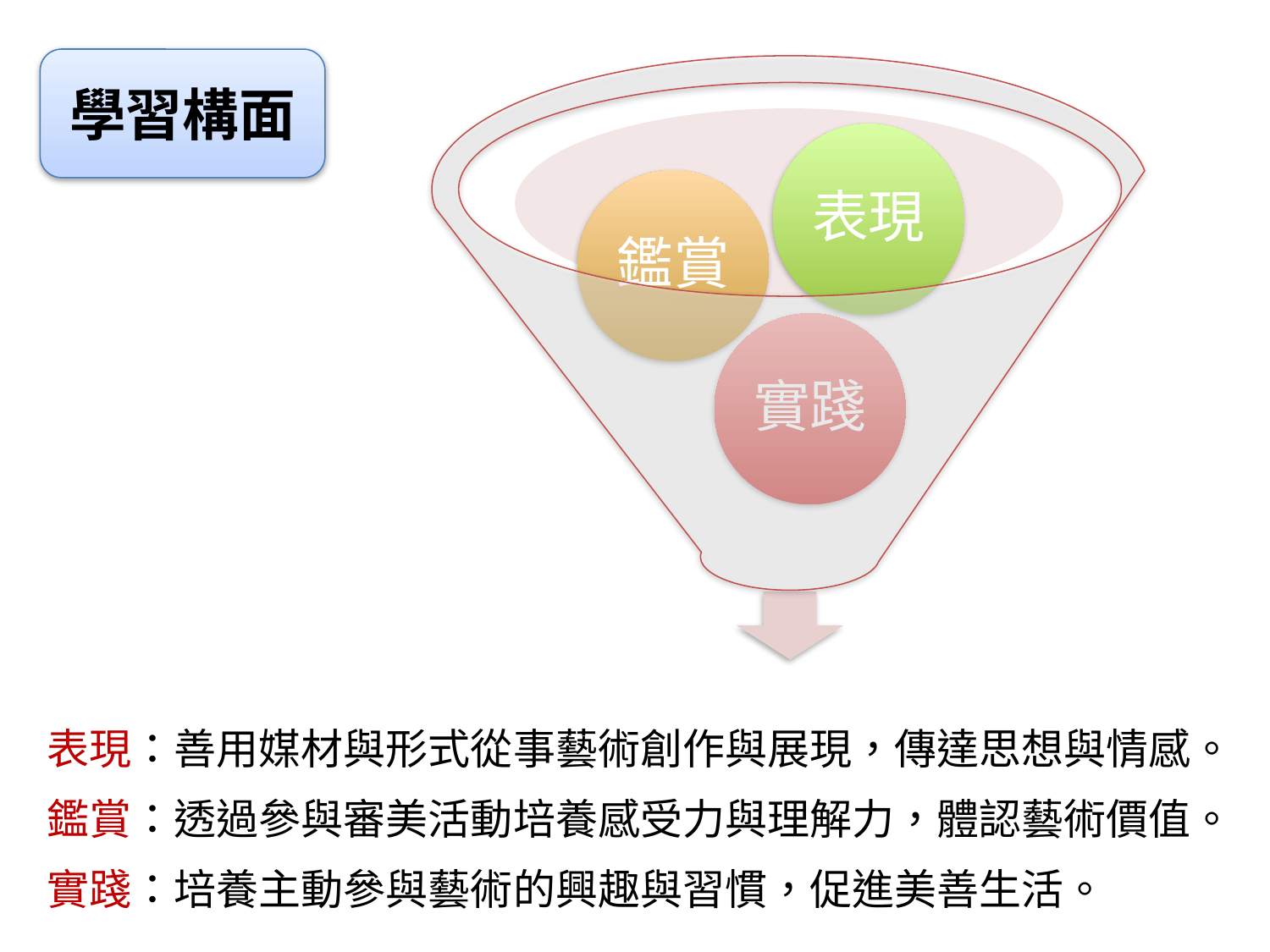

實踐
鑑賞
表現
學習構面
表現：善用媒材與形式從事藝術創作與展現，傳達思想與情感。
鑑賞：透過參與審美活動培養感受力與理解力，體認藝術價值。
實踐：培養主動參與藝術的興趣與習慣，促進美善生活。